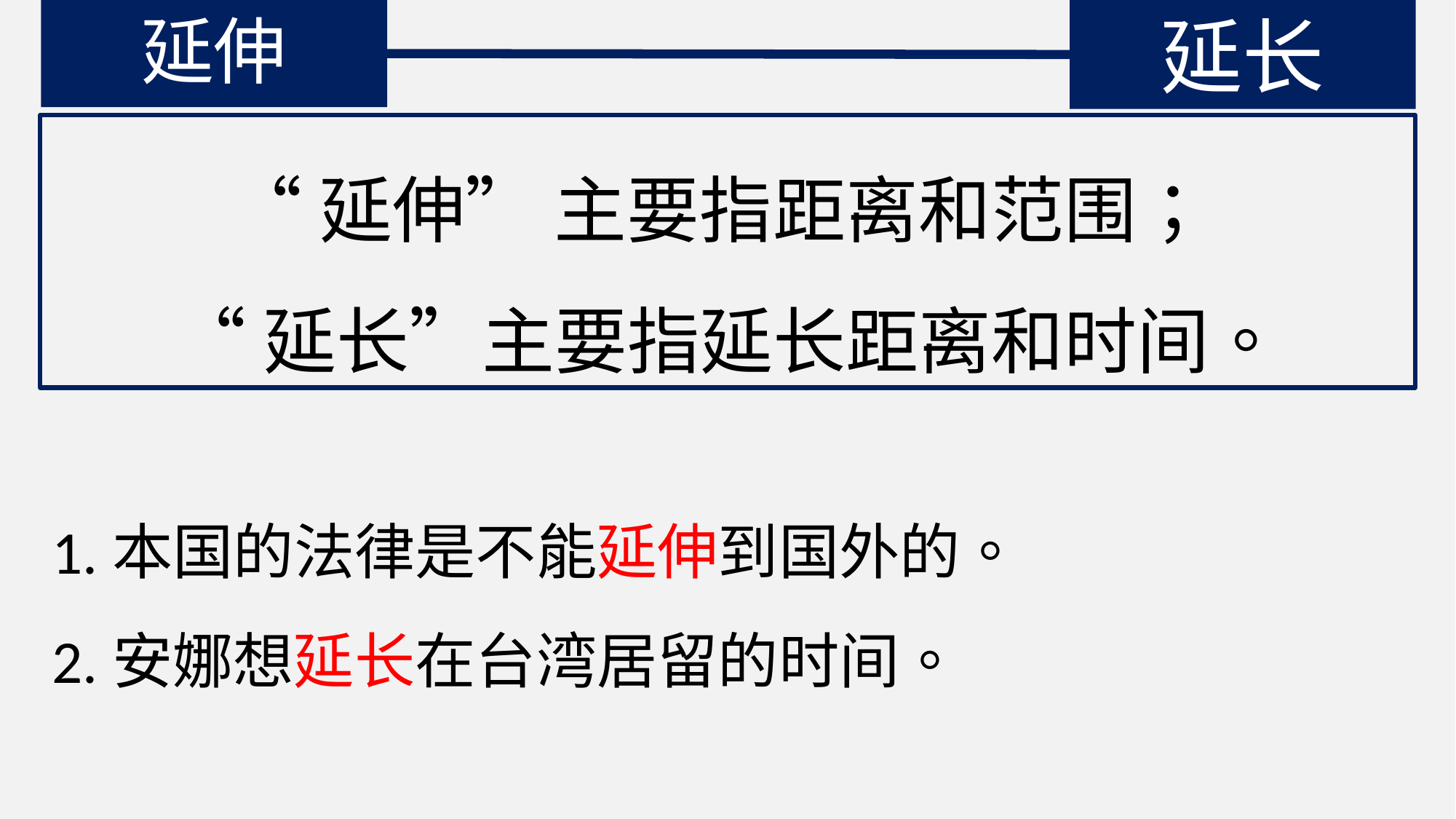

延伸

延长
“延伸” 主要指距离和范围；
“延长”主要指延长距离和时间。
1.本国的法律是不能延伸到国外的。
2.安娜想延长在台湾居留的时间。